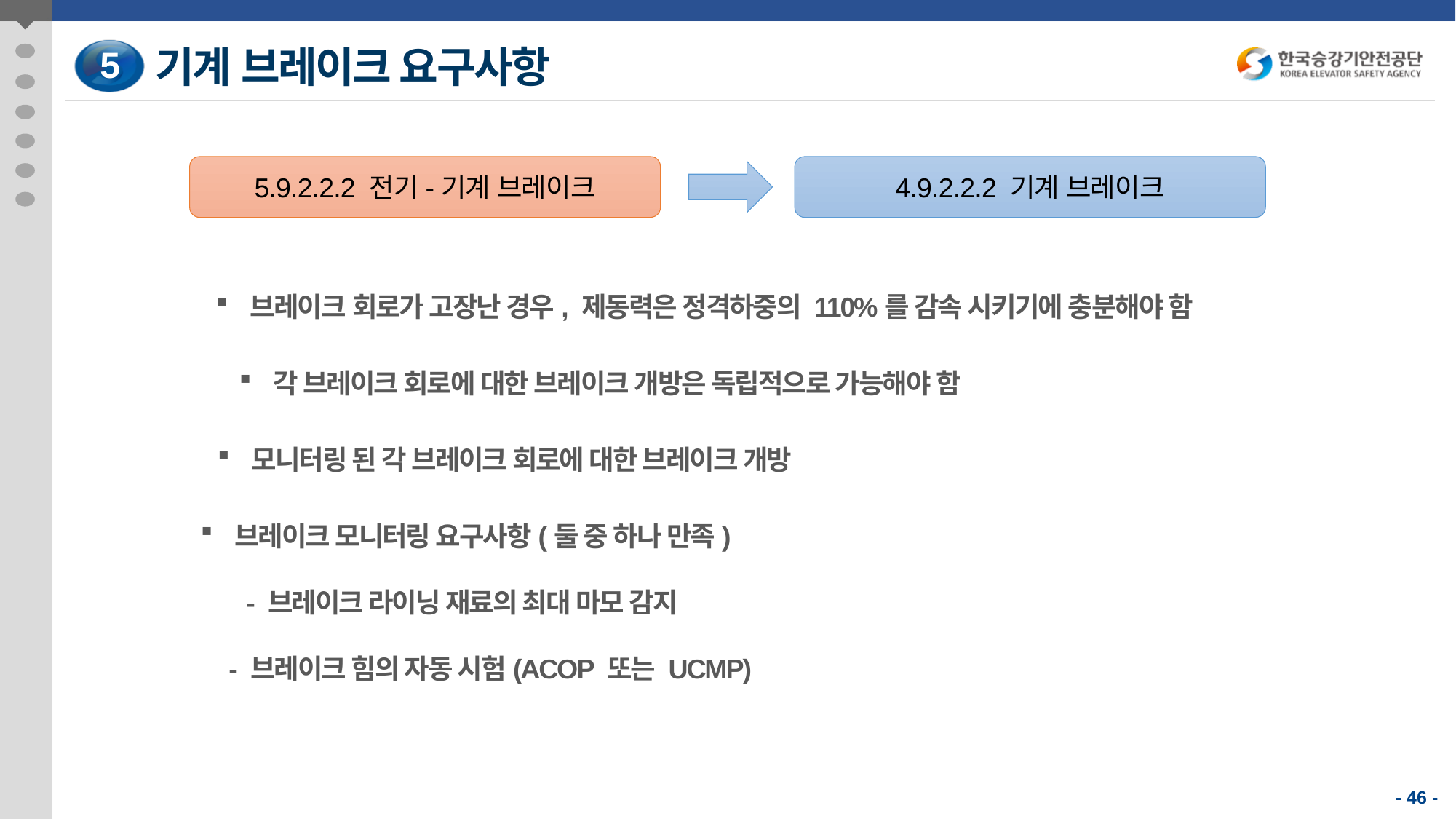

기계 브레이크 요구사항
5
5.9.2.2.2 전기-기계 브레이크
4.9.2.2.2 기계 브레이크

브레이크 회로가 고장난 경우, 제동력은 정격하중의 110%를 감속 시키기에 충분해야 함
각 브레이크 회로에 대한 브레이크 개방은 독립적으로 가능해야 함
모니터링 된 각 브레이크 회로에 대한 브레이크 개방
브레이크 모니터링 요구사항(둘 중 하나 만족)
- 브레이크 라이닝 재료의 최대 마모 감지
- 브레이크 힘의 자동 시험(ACOP 또는 UCMP)